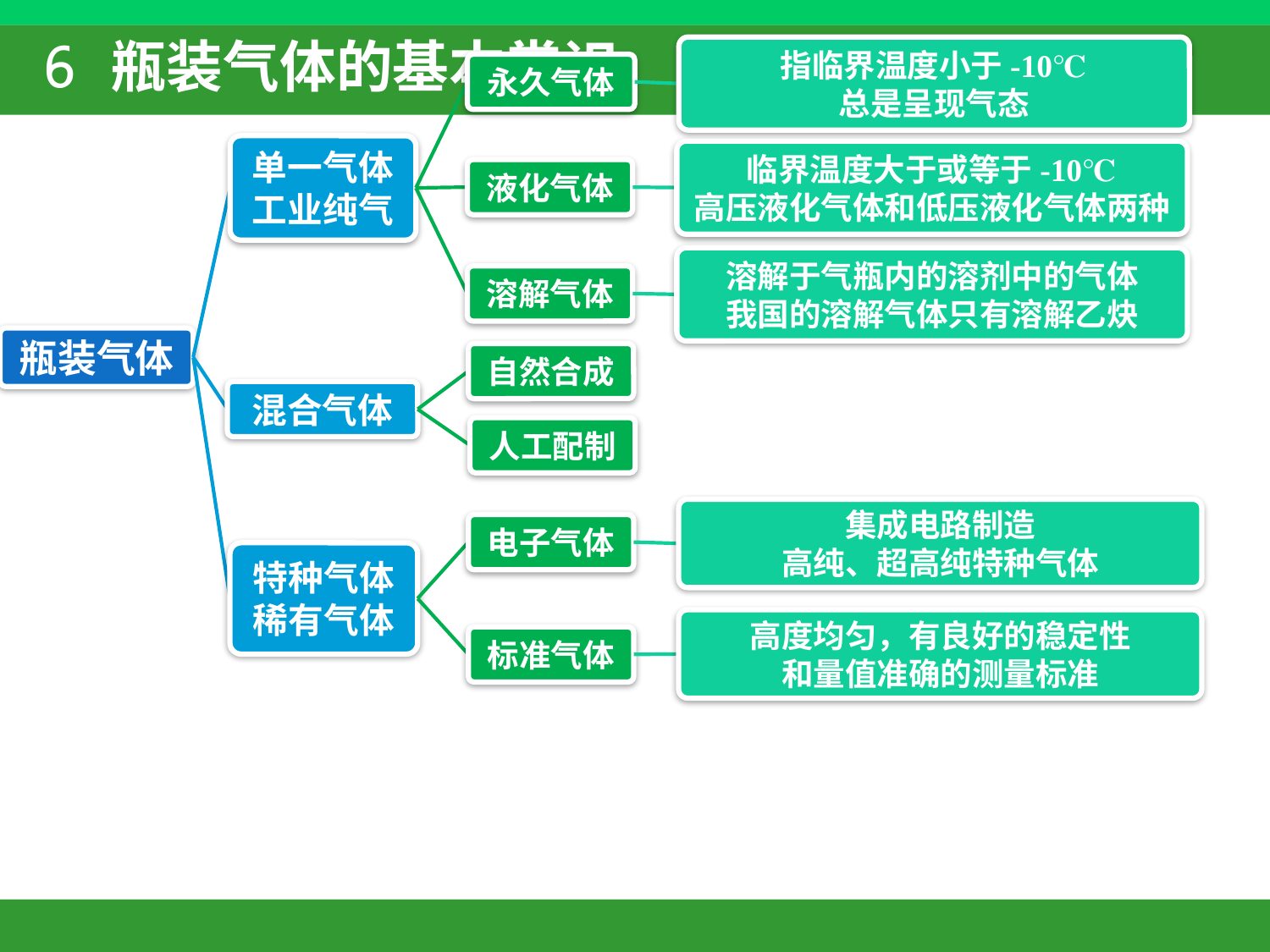

# 6 瓶装气体的基本常识
瓶装气体

单一气体
工业纯气

永久气体

指临界温度小于-10℃
总是呈现气态

液化气体

临界温度大于或等于-10℃
高压液化气体和低压液化气体两种

溶解气体

溶解于气瓶内的溶剂中的气体
我国的溶解气体只有溶解乙炔

混合气体

自然合成

人工配制

特种气体
稀有气体

电子气体

集成电路制造
高纯、超高纯特种气体

标准气体

高度均匀，有良好的稳定性
和量值准确的测量标准